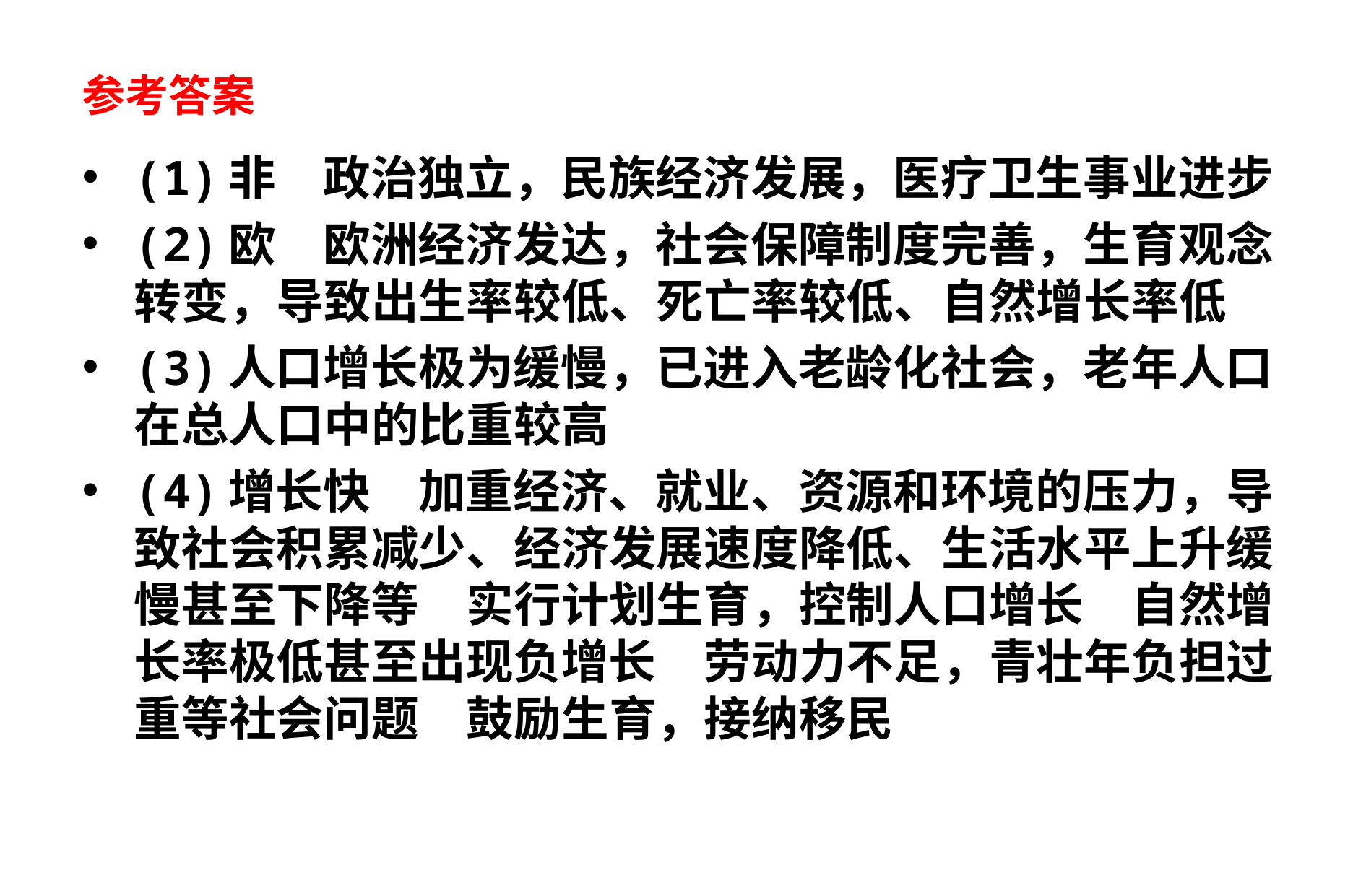

# 参考答案
(1)非　政治独立，民族经济发展，医疗卫生事业进步
(2)欧　欧洲经济发达，社会保障制度完善，生育观念转变，导致出生率较低、死亡率较低、自然增长率低
(3)人口增长极为缓慢，已进入老龄化社会，老年人口在总人口中的比重较高
(4)增长快　加重经济、就业、资源和环境的压力，导致社会积累减少、经济发展速度降低、生活水平上升缓慢甚至下降等　实行计划生育，控制人口增长　自然增长率极低甚至出现负增长　劳动力不足，青壮年负担过重等社会问题　鼓励生育，接纳移民